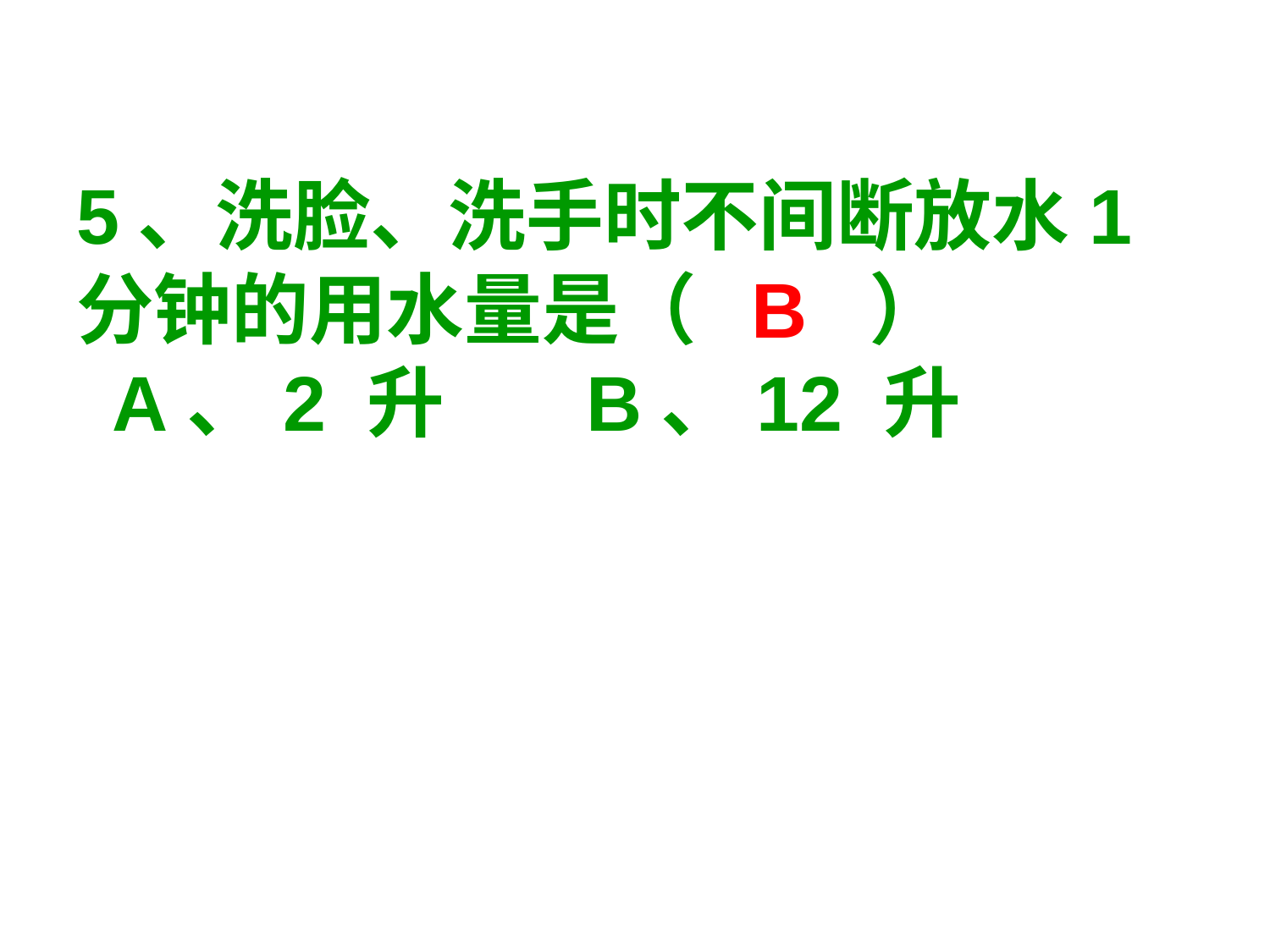

# 5、洗脸、洗手时不间断放水1 分钟的用水量是（  B  ） A、2 升       B、12 升